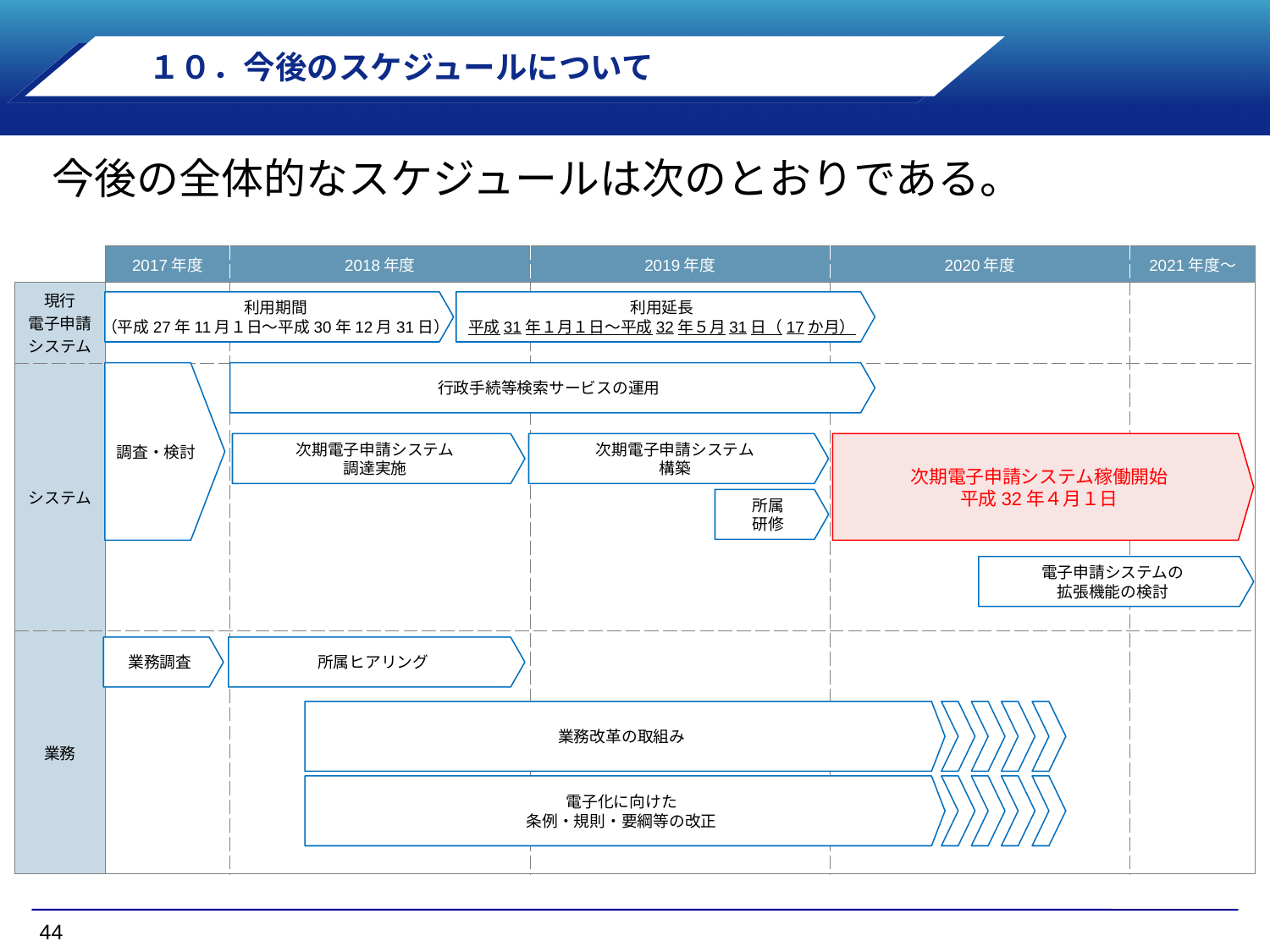

１０．今後のスケジュールについて
　今後の全体的なスケジュールは次のとおりである。
|  | 2017年度 | 2018年度 | 2019年度 | 2020年度 | 2021年度～ |
| --- | --- | --- | --- | --- | --- |
| 現行 電子申請システム |  |  |  |  |  |
| システム |  |  |  |  |  |
| 業務 |  |  |  |  |  |
利用期間
（平成27年11月１日～平成30年12月31日）
利用延長
平成31年１月１日～平成32年５月31日（17か月）
調査・検討
行政手続等検索サービスの運用
次期電子申請システム
調達実施
次期電子申請システム
構築
次期電子申請システム稼働開始
平成32年４月１日
所属
研修
電子申請システムの
拡張機能の検討
業務調査
所属ヒアリング
業務改革の取組み

電子化に向けた
条例・規則・要綱等の改正